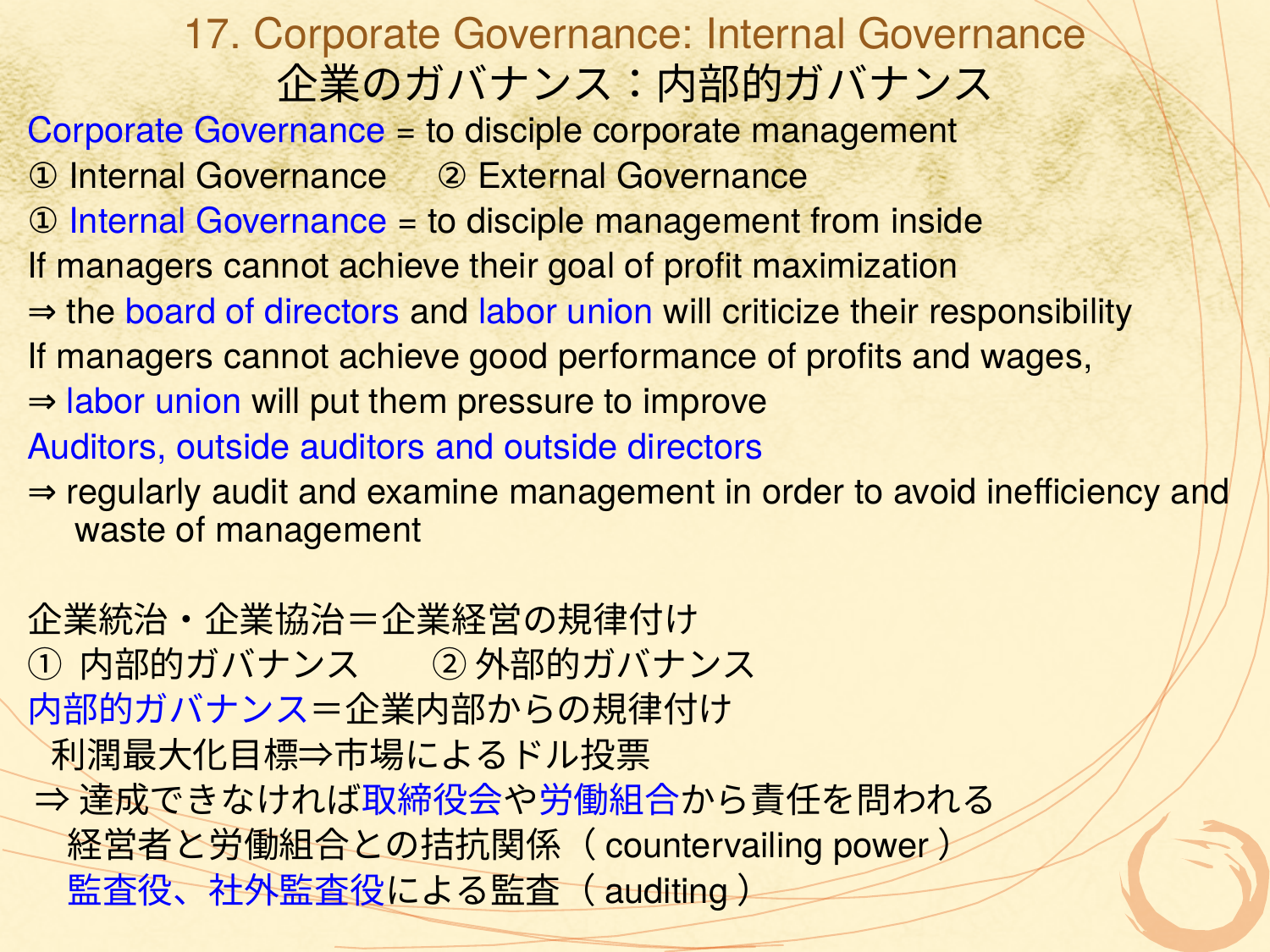

17. Corporate Governance: Internal Governance
企業のガバナンス：内部的ガバナンス
Corporate Governance = to disciple corporate management
① Internal Governance     ② External Governance
① Internal Governance = to disciple management from inside
If managers cannot achieve their goal of profit maximization
⇒ the board of directors and labor union will criticize their responsibility
If managers cannot achieve good performance of profits and wages,
⇒ labor union will put them pressure to improve
Auditors, outside auditors and outside directors
⇒ regularly audit and examine management in order to avoid inefficiency and waste of management

企業統治・企業協治＝企業経営の規律付け
① 内部的ガバナンス　　② 外部的ガバナンス
内部的ガバナンス＝企業内部からの規律付け
  利潤最大化目標⇒市場によるドル投票
 ⇒達成できなければ取締役会や労働組合から責任を問われる
    経営者と労働組合との拮抗関係（countervailing power）
    監査役、社外監査役による監査（auditing）